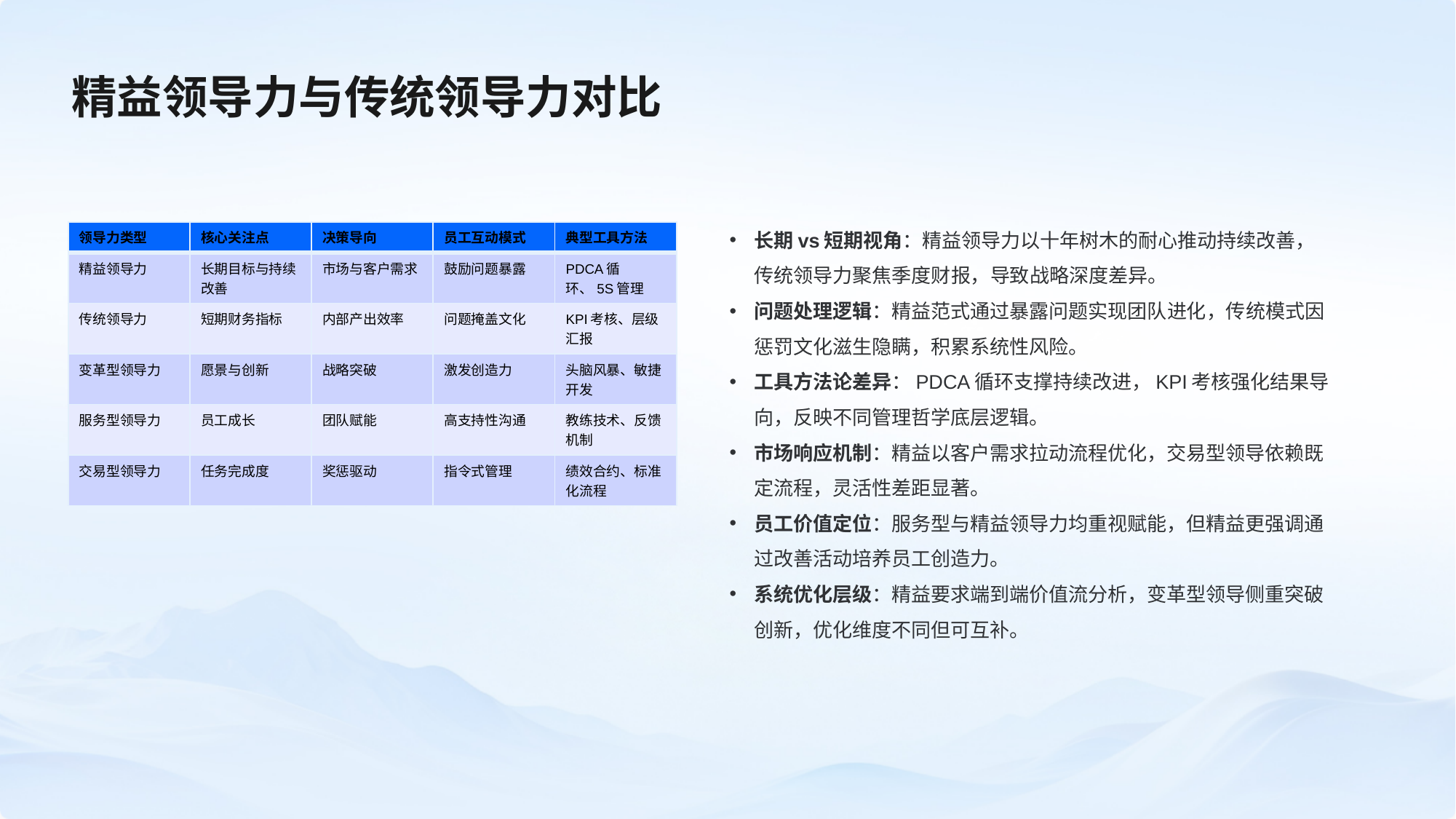

精益领导力与传统领导力对比
长期vs短期视角：精益领导力以十年树木的耐心推动持续改善，传统领导力聚焦季度财报，导致战略深度差异。
问题处理逻辑：精益范式通过暴露问题实现团队进化，传统模式因惩罚文化滋生隐瞒，积累系统性风险。
工具方法论差异：PDCA循环支撑持续改进，KPI考核强化结果导向，反映不同管理哲学底层逻辑。
市场响应机制：精益以客户需求拉动流程优化，交易型领导依赖既定流程，灵活性差距显著。
员工价值定位：服务型与精益领导力均重视赋能，但精益更强调通过改善活动培养员工创造力。
系统优化层级：精益要求端到端价值流分析，变革型领导侧重突破创新，优化维度不同但可互补。
| 领导力类型 | 核心关注点 | 决策导向 | 员工互动模式 | 典型工具方法 |
| --- | --- | --- | --- | --- |
| 精益领导力 | 长期目标与持续改善 | 市场与客户需求 | 鼓励问题暴露 | PDCA循环、5S管理 |
| 传统领导力 | 短期财务指标 | 内部产出效率 | 问题掩盖文化 | KPI考核、层级汇报 |
| 变革型领导力 | 愿景与创新 | 战略突破 | 激发创造力 | 头脑风暴、敏捷开发 |
| 服务型领导力 | 员工成长 | 团队赋能 | 高支持性沟通 | 教练技术、反馈机制 |
| 交易型领导力 | 任务完成度 | 奖惩驱动 | 指令式管理 | 绩效合约、标准化流程 |